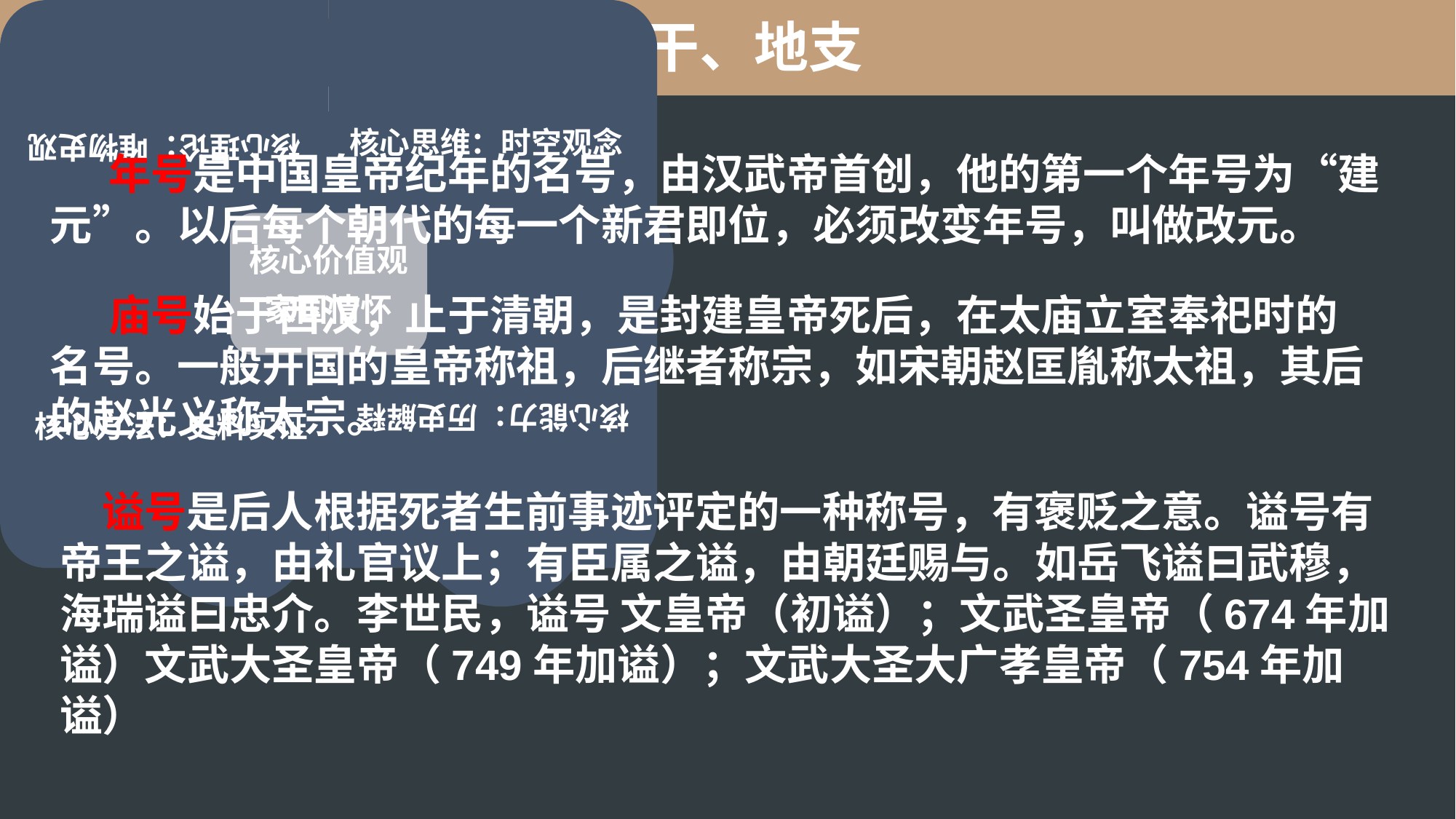

天干、地支
     年号是中国皇帝纪年的名号，由汉武帝首创，他的第一个年号为“建元”。以后每个朝代的每一个新君即位，必须改变年号，叫做改元。
历史学科
核心素养
唯物史观
时空观念
家国情怀
历史解释
史料实证
核心理论：唯物史观
核心思维：时空观念
核心方法：史料实证
核心能力：历史解释
核心价值观
家国情怀
     庙号始于西汉，止于清朝，是封建皇帝死后，在太庙立室奉祀时的名号。一般开国的皇帝称祖，后继者称宗，如宋朝赵匡胤称太祖，其后的赵光义称太宗。
     谥号是后人根据死者生前事迹评定的一种称号，有褒贬之意。谥号有帝王之谥，由礼官议上；有臣属之谥，由朝廷赐与。如岳飞谥曰武穆，海瑞谥曰忠介。李世民，谥号 文皇帝（初谥）；文武圣皇帝（674年加谥）文武大圣皇帝（749年加谥）；文武大圣大广孝皇帝（754年加谥）